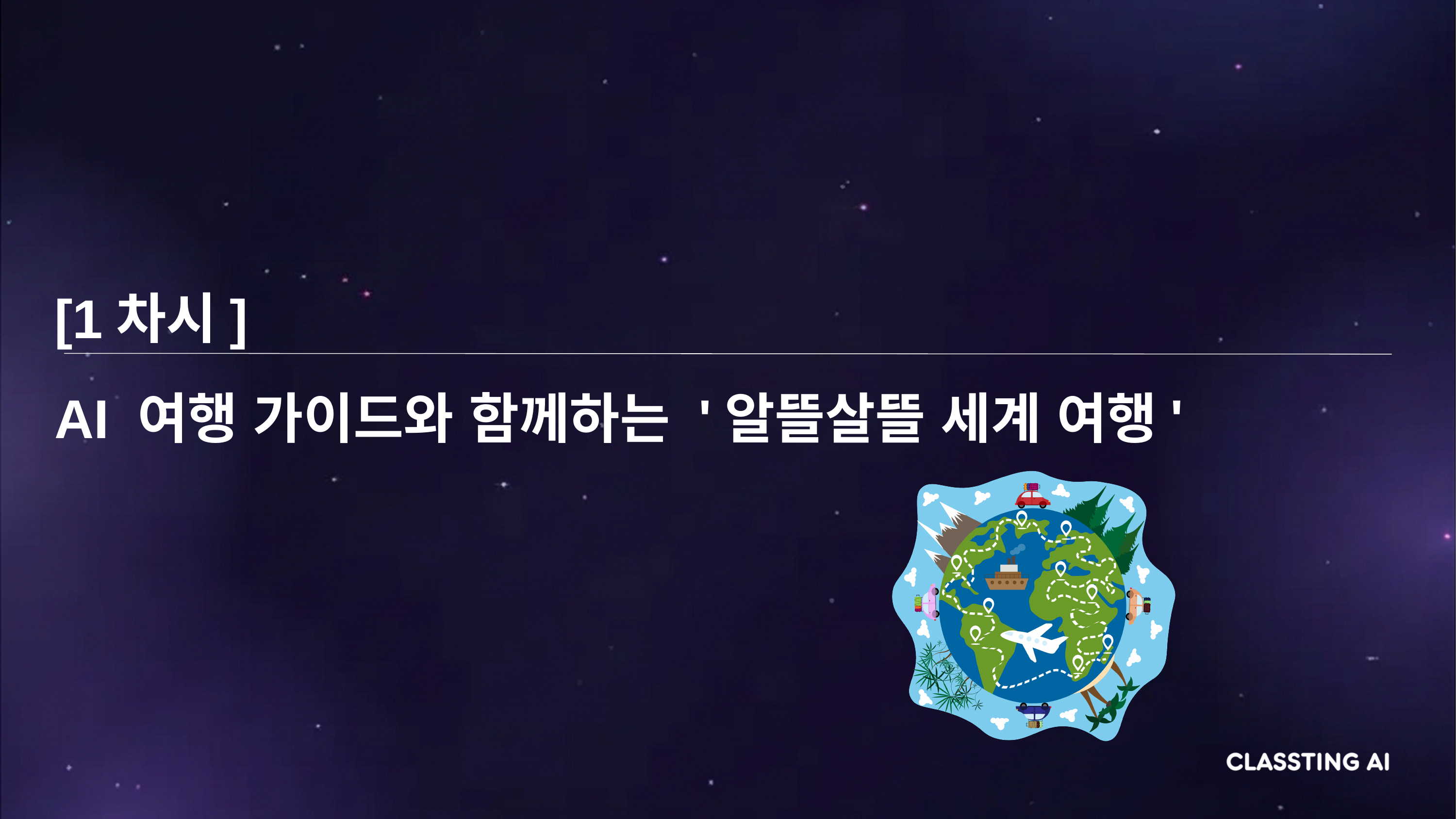

[1차시]
AI 여행 가이드와 함께하는 '알뜰살뜰 세계 여행'